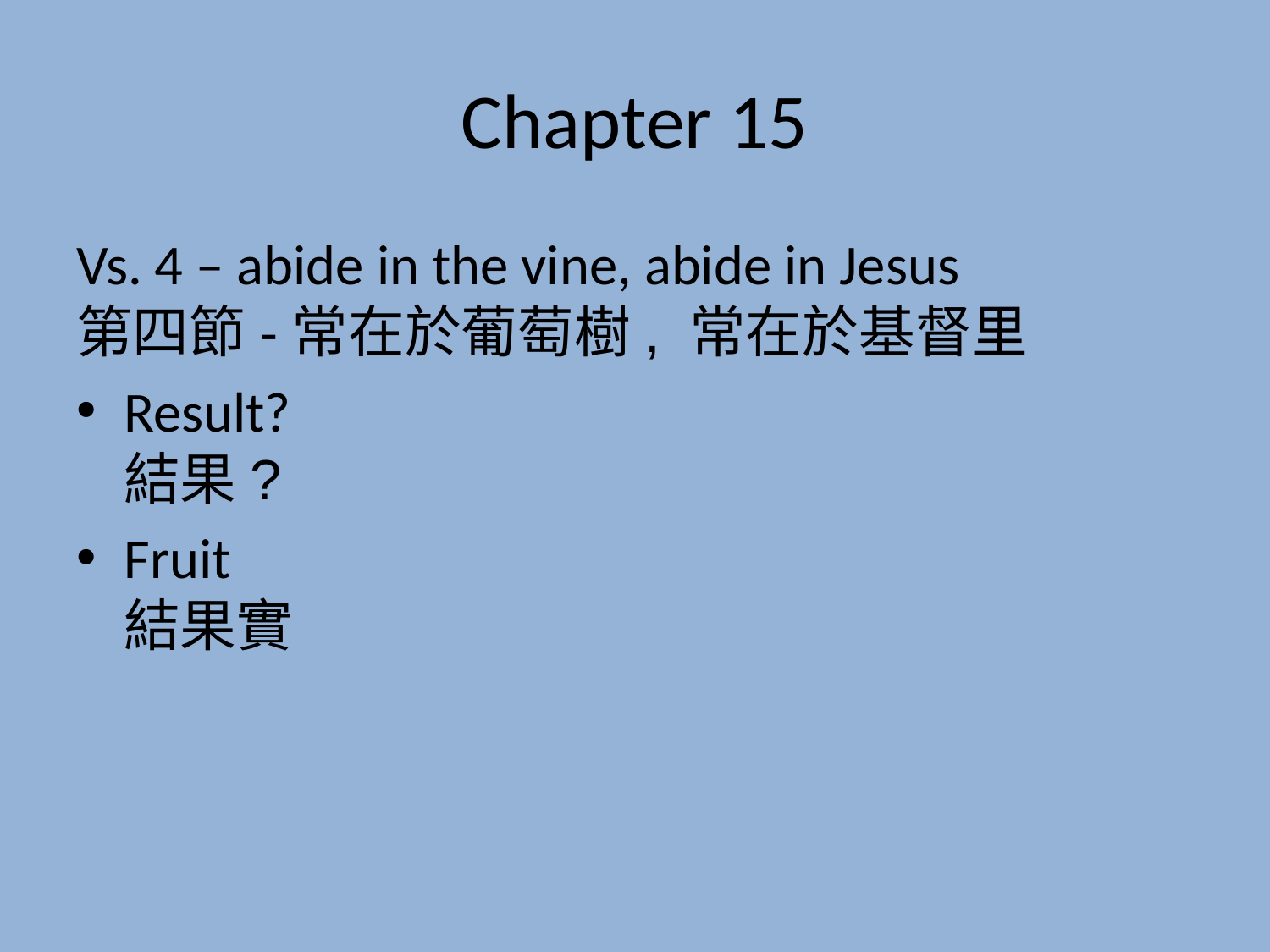

# Chapter 15
Vs. 4 – abide in the vine, abide in Jesus
第四節-常在於葡萄樹, 常在於基督里
Result?
結果?
Fruit
結果實